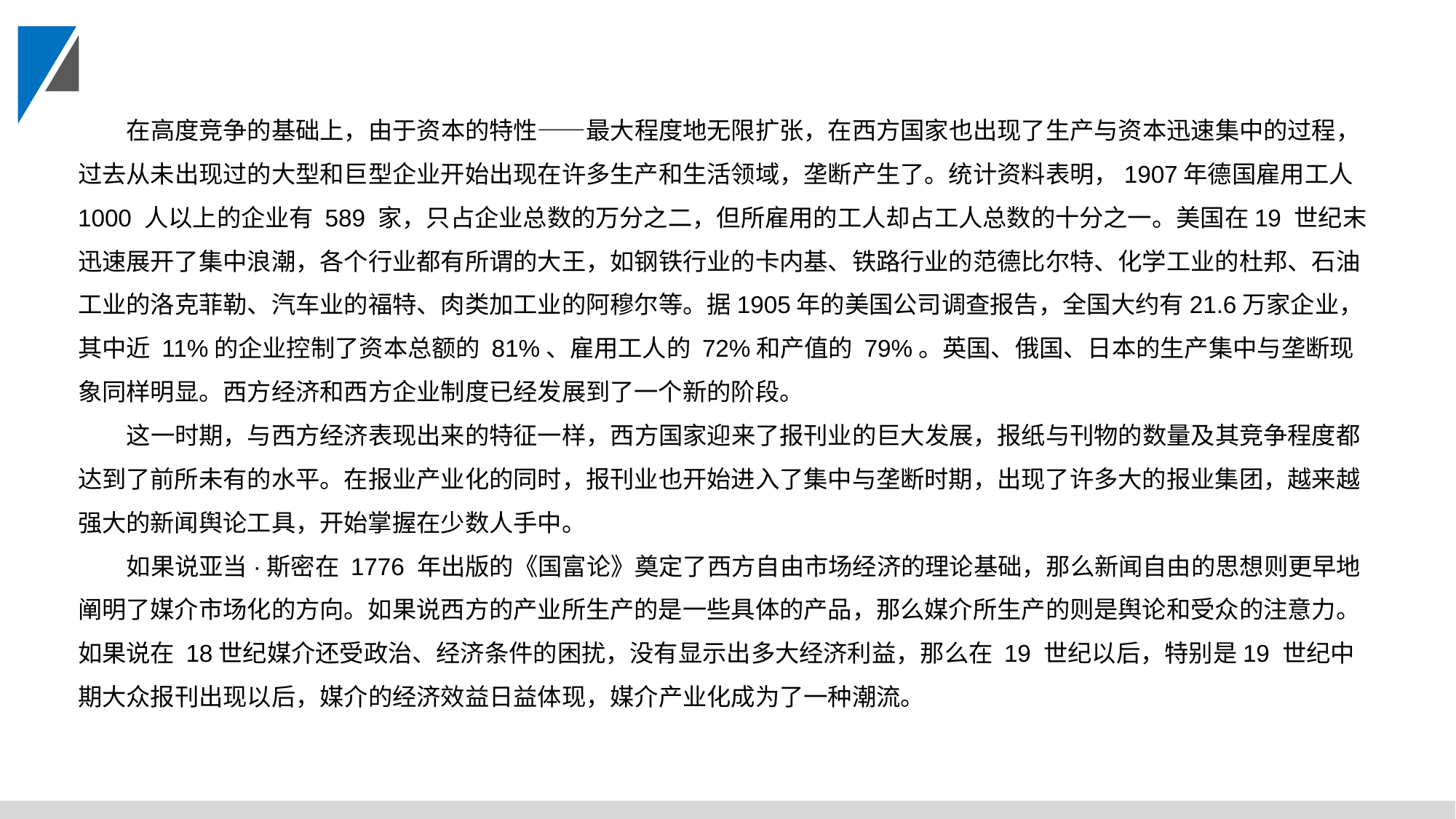

在高度竞争的基础上，由于资本的特性——最大程度地无限扩张，在西方国家也出现了生产与资本迅速集中的过程，过去从未出现过的大型和巨型企业开始出现在许多生产和生活领域，垄断产生了。统计资料表明，1907年德国雇用工人 1000 人以上的企业有 589 家，只占企业总数的万分之二，但所雇用的工人却占工人总数的十分之一。美国在19 世纪末迅速展开了集中浪潮，各个行业都有所谓的大王，如钢铁行业的卡内基、铁路行业的范德比尔特、化学工业的杜邦、石油工业的洛克菲勒、汽车业的福特、肉类加工业的阿穆尔等。据1905年的美国公司调查报告，全国大约有21.6万家企业，其中近 11%的企业控制了资本总额的 81%、雇用工人的 72%和产值的 79%。英国、俄国、日本的生产集中与垄断现象同样明显。西方经济和西方企业制度已经发展到了一个新的阶段。
这一时期，与西方经济表现出来的特征一样，西方国家迎来了报刊业的巨大发展，报纸与刊物的数量及其竞争程度都达到了前所未有的水平。在报业产业化的同时，报刊业也开始进入了集中与垄断时期，出现了许多大的报业集团，越来越强大的新闻舆论工具，开始掌握在少数人手中。
如果说亚当·斯密在 1776 年出版的《国富论》奠定了西方自由市场经济的理论基础，那么新闻自由的思想则更早地阐明了媒介市场化的方向。如果说西方的产业所生产的是一些具体的产品，那么媒介所生产的则是舆论和受众的注意力。如果说在 18世纪媒介还受政治、经济条件的困扰，没有显示出多大经济利益，那么在 19 世纪以后，特别是19 世纪中期大众报刊出现以后，媒介的经济效益日益体现，媒介产业化成为了一种潮流。